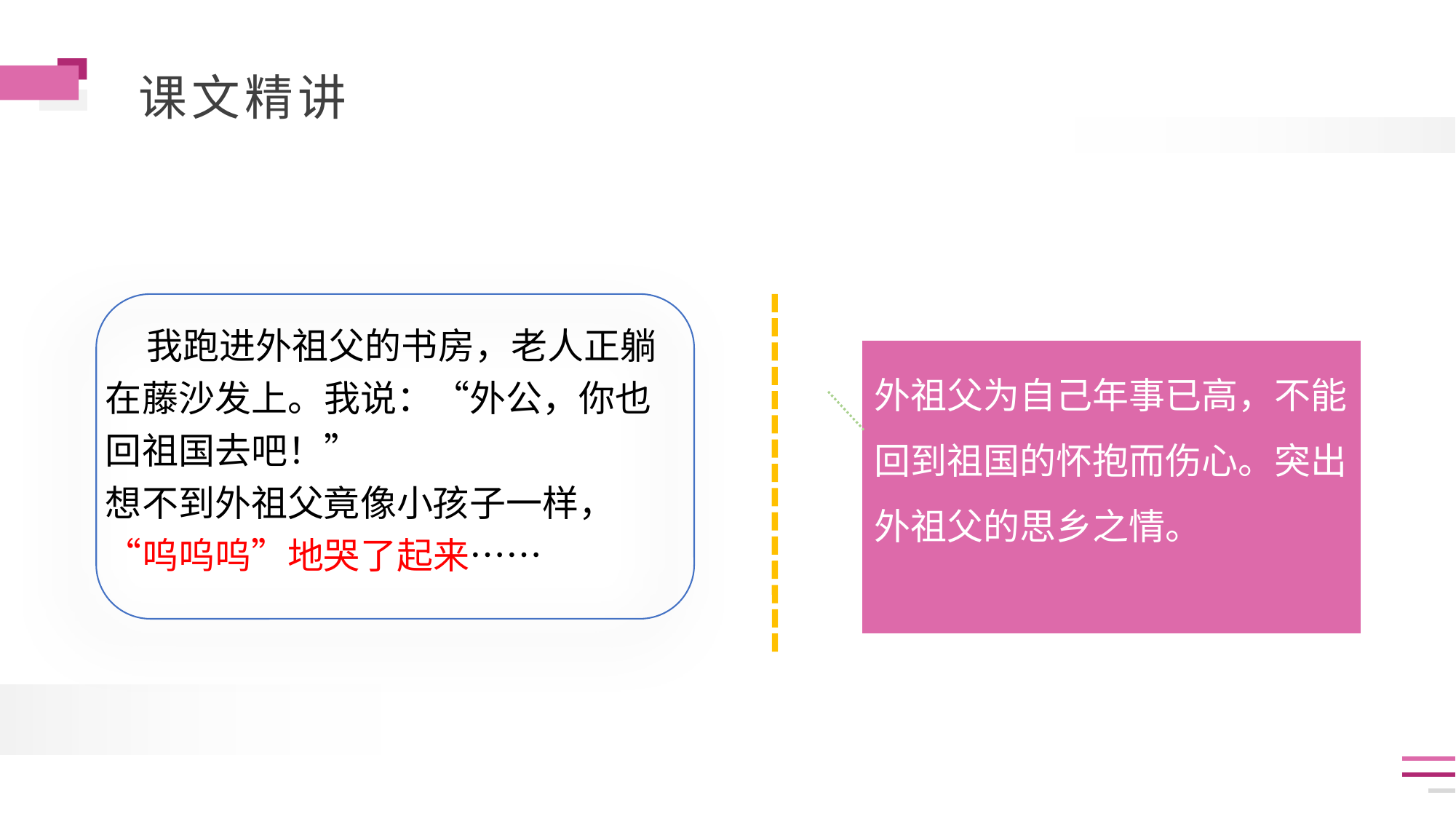

思国伤怀

    我跑进外祖父的书房，老人正躺在藤沙发上。我说：“外公，你也回祖国去吧！”
想不到外祖父竟像小孩子一样，“呜呜呜”地哭了起来……

外祖父为自己年事已高，不能回到祖国的怀抱而伤心。突出外祖父的思乡之情。